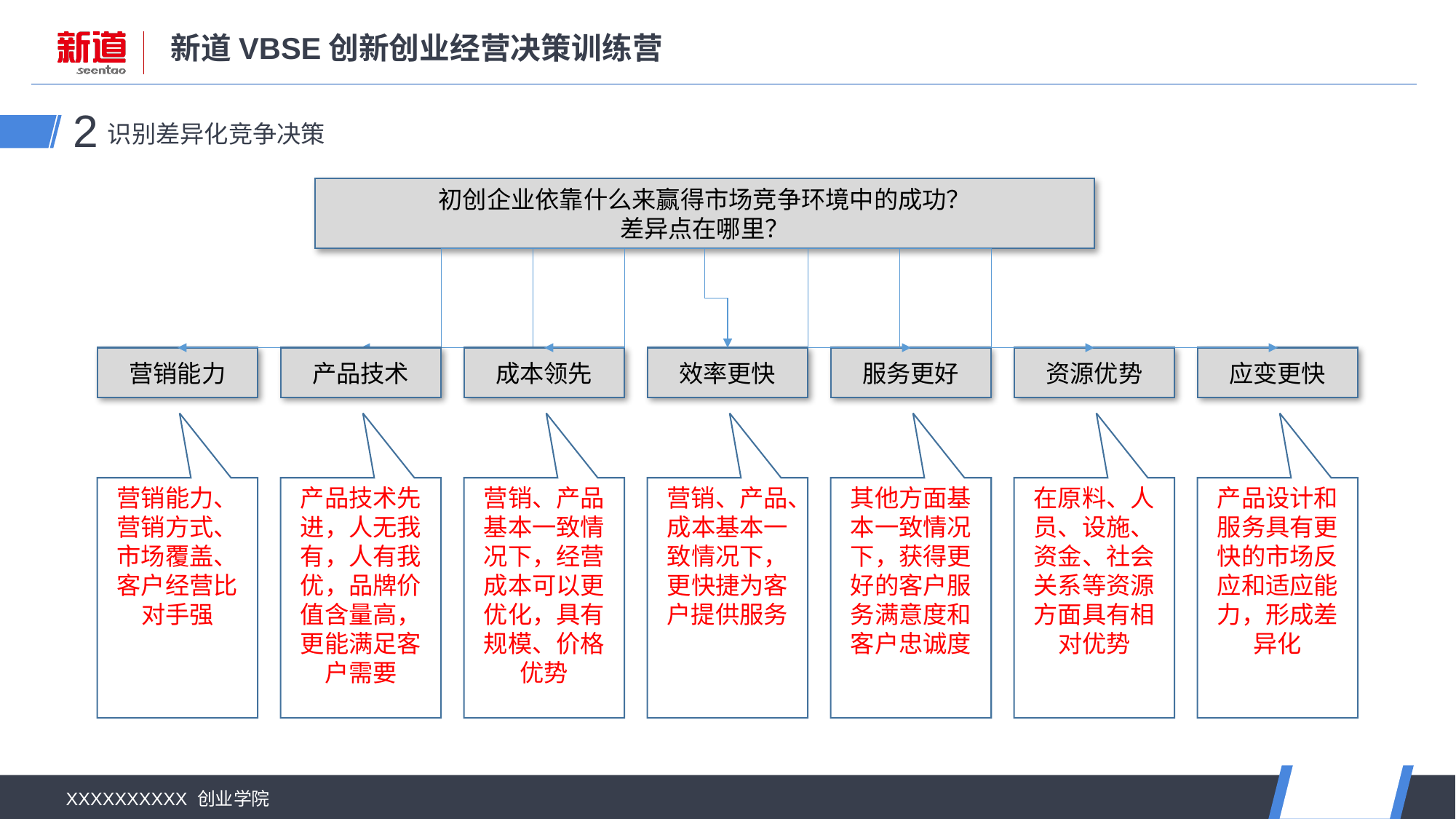

识别差异化竞争决策
2
初创企业依靠什么来赢得市场竞争环境中的成功？
差异点在哪里？
营销能力
营销能力、营销方式、市场覆盖、客户经营比对手强
产品技术
产品技术先进，人无我有，人有我优，品牌价值含量高，更能满足客户需要
成本领先
营销、产品基本一致情况下，经营成本可以更优化，具有规模、价格优势
效率更快
营销、产品、成本基本一致情况下，更快捷为客户提供服务
服务更好
其他方面基本一致情况下，获得更好的客户服务满意度和客户忠诚度
资源优势
在原料、人员、设施、资金、社会关系等资源方面具有相对优势
应变更快
产品设计和服务具有更快的市场反应和适应能力，形成差异化